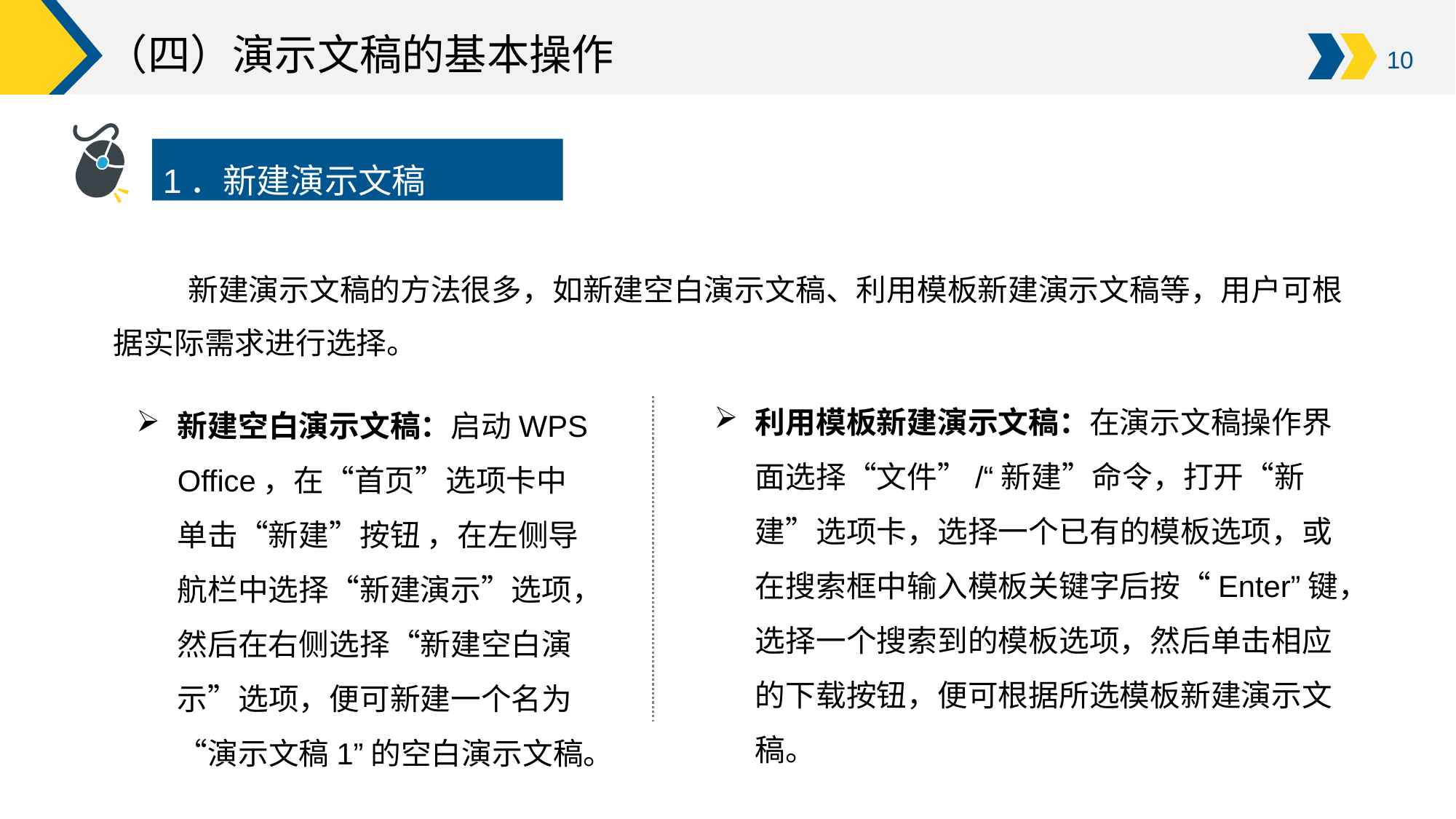

# （四）演示文稿的基本操作

1．新建演示文稿
新建演示文稿的方法很多，如新建空白演示文稿、利用模板新建演示文稿等，用户可根据实际需求进行选择。
利用模板新建演示文稿：在演示文稿操作界面选择“文件”/“新建”命令，打开“新建”选项卡，选择一个已有的模板选项，或在搜索框中输入模板关键字后按“Enter”键，选择一个搜索到的模板选项，然后单击相应的下载按钮，便可根据所选模板新建演示文稿。
新建空白演示文稿：启动WPS Office，在“首页”选项卡中单击“新建”按钮 ，在左侧导航栏中选择“新建演示”选项，然后在右侧选择“新建空白演示”选项，便可新建一个名为“演示文稿1”的空白演示文稿。